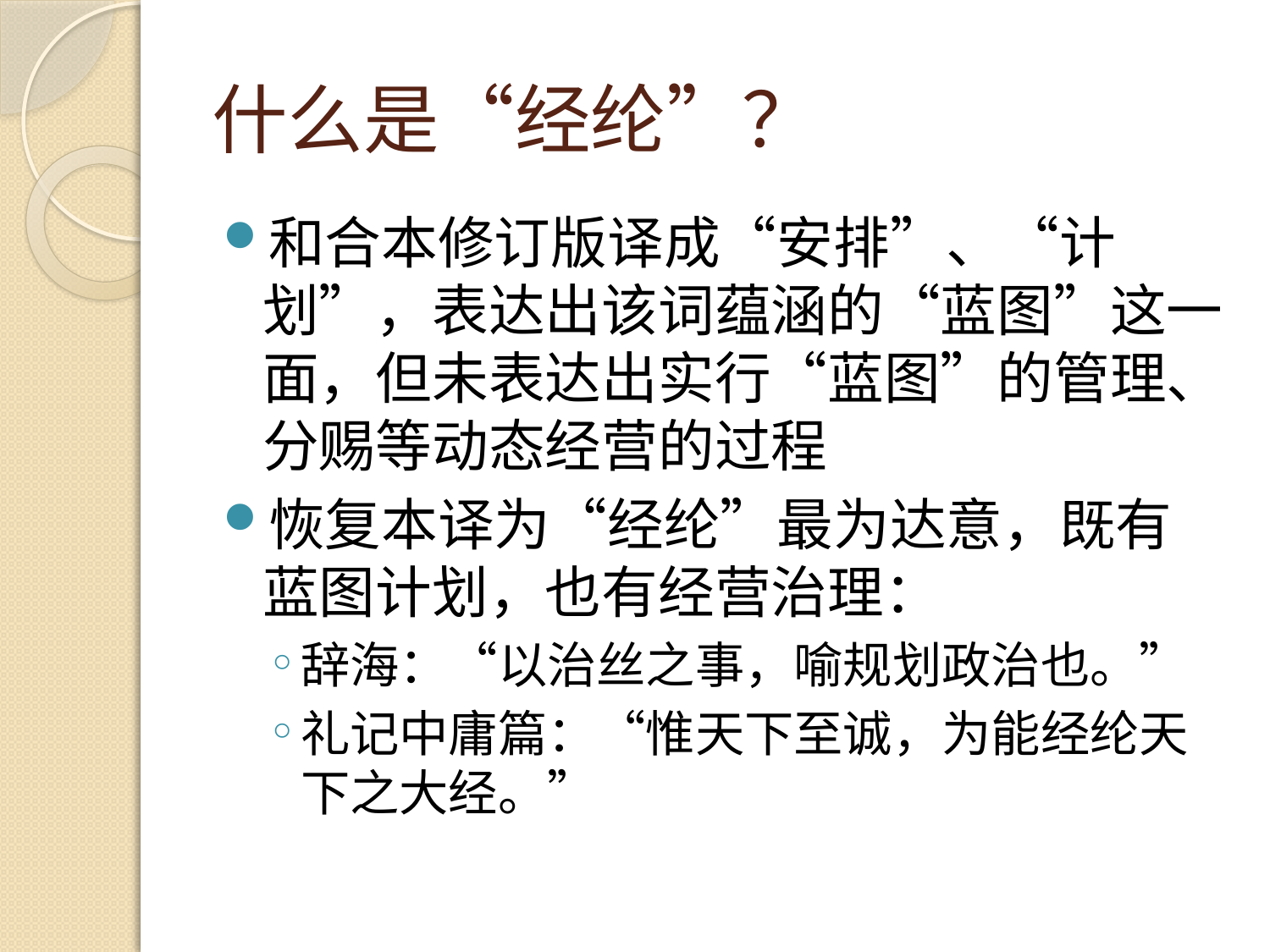

# 什么是“经纶”？
和合本修订版译成“安排”、“计划”，表达出该词蕴涵的“蓝图”这一面，但未表达出实行“蓝图”的管理、分赐等动态经营的过程
恢复本译为“经纶”最为达意，既有蓝图计划，也有经营治理：
辞海：“以治丝之事，喻规划政治也。”
礼记中庸篇：“惟天下至诚，为能经纶天下之大经。”